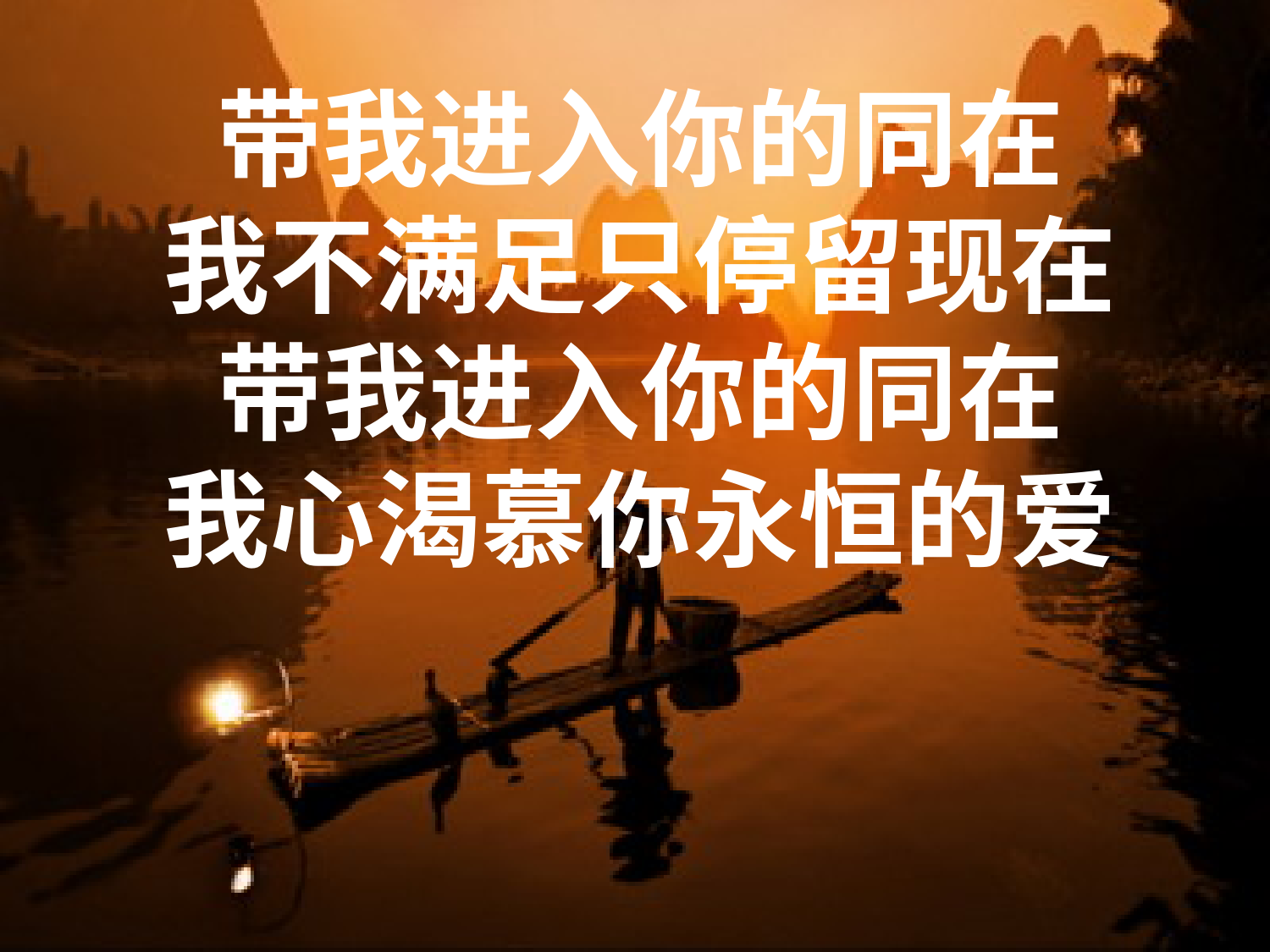

# 带我进入你的同在 我不满足只停留现在 带我进入你的同在 我心渴慕你永恒的爱